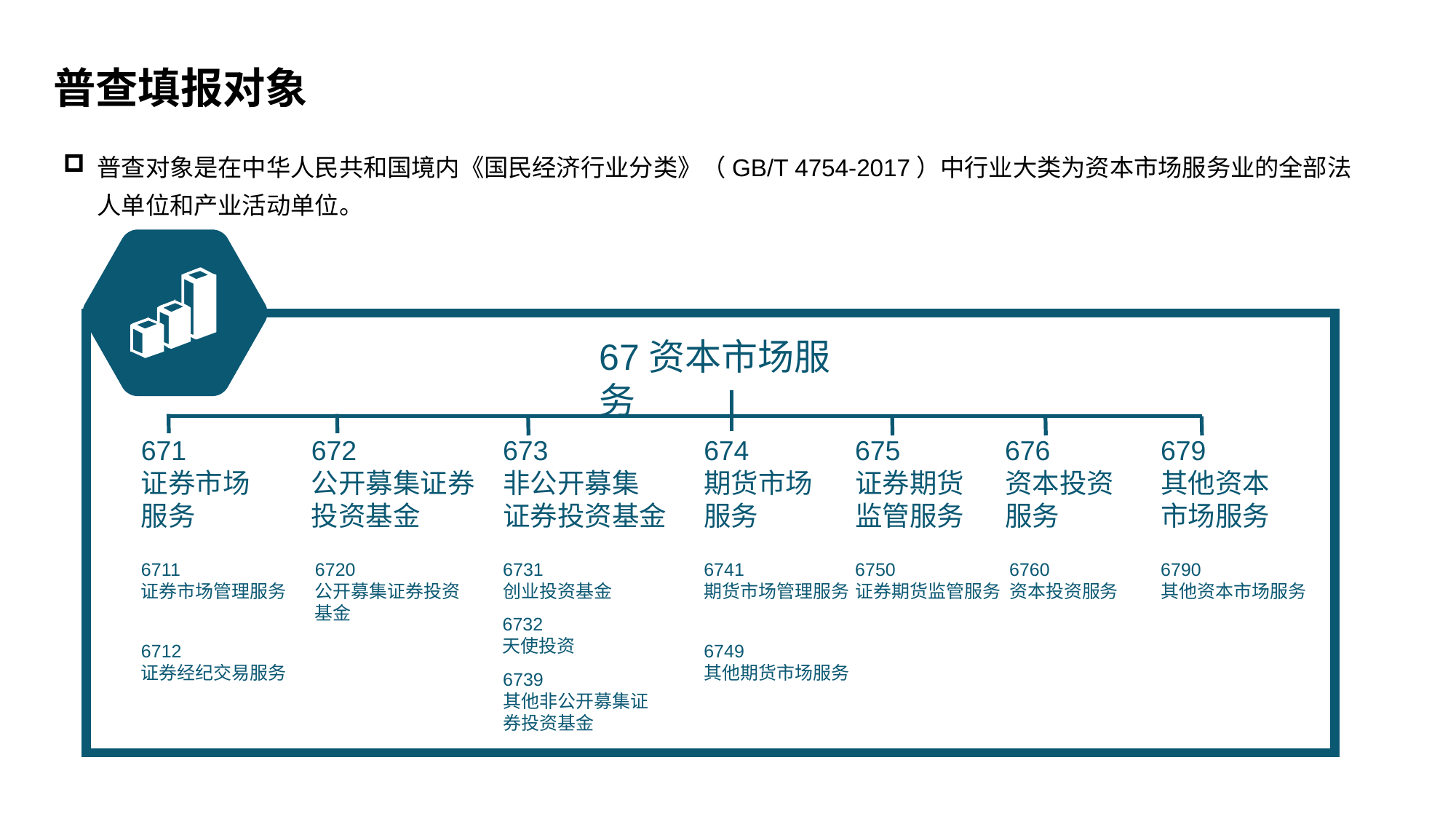

普查填报对象
普查对象是在中华人民共和国境内《国民经济行业分类》（GB/T 4754-2017）中行业大类为资本市场服务业的全部法人单位和产业活动单位。

67资本市场服务
671
证券市场
服务
672
公开募集证券
投资基金
673
非公开募集
证券投资基金
674
期货市场
服务
675
证券期货
监管服务
676
资本投资
服务
679
其他资本
市场服务
6711
证券市场管理服务
6720
公开募集证券投资基金
6731
创业投资基金
6741
期货市场管理服务
6750
证券期货监管服务
6760
资本投资服务
6790
其他资本市场服务
6732
天使投资
6712
证券经纪交易服务
6749
其他期货市场服务
6739
其他非公开募集证券投资基金